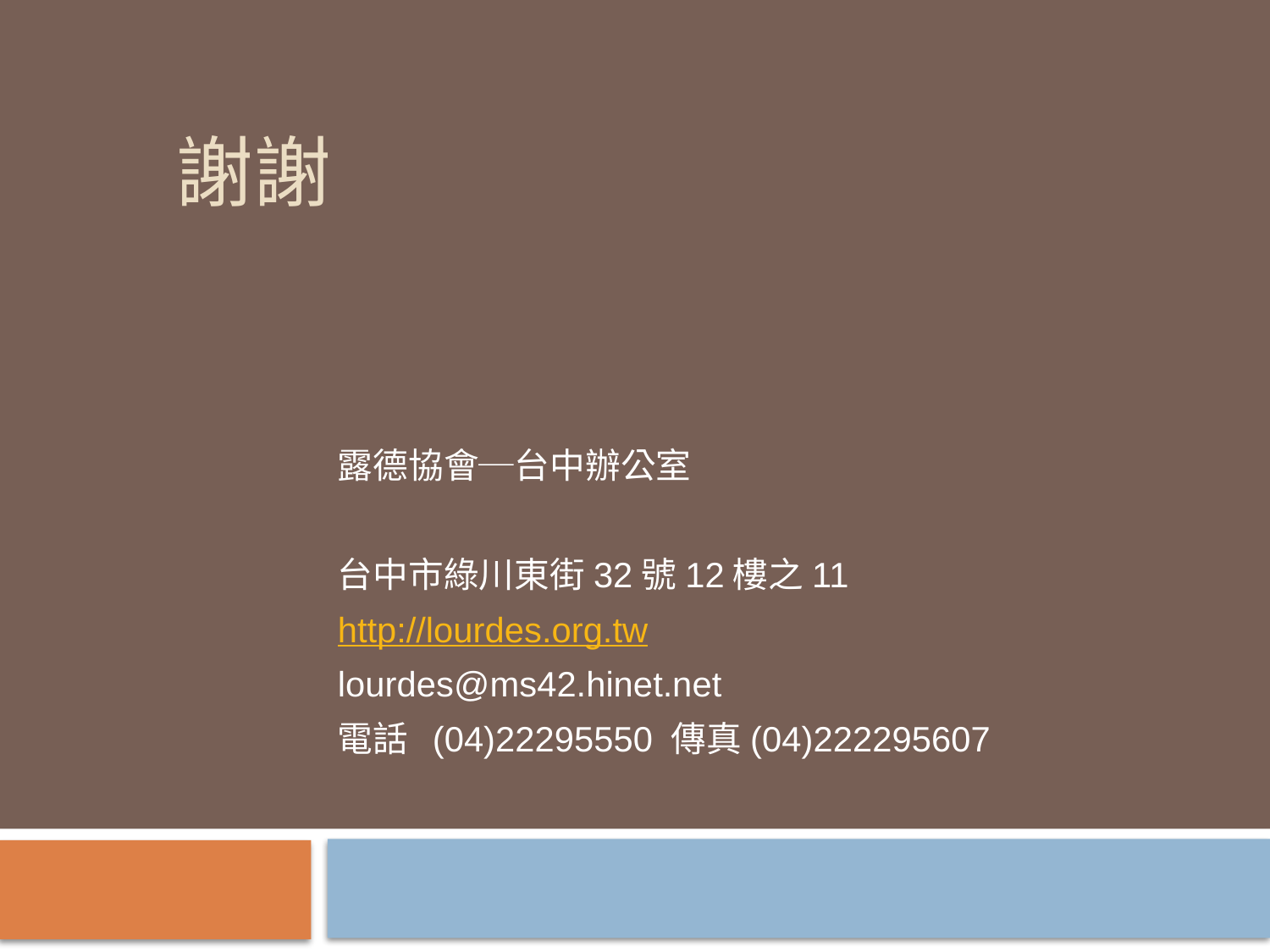

# 謝謝
露德協會─台中辦公室

台中市綠川東街32號12樓之11
http://lourdes.org.tw
lourdes@ms42.hinet.net
電話  (04)22295550 傳真(04)222295607